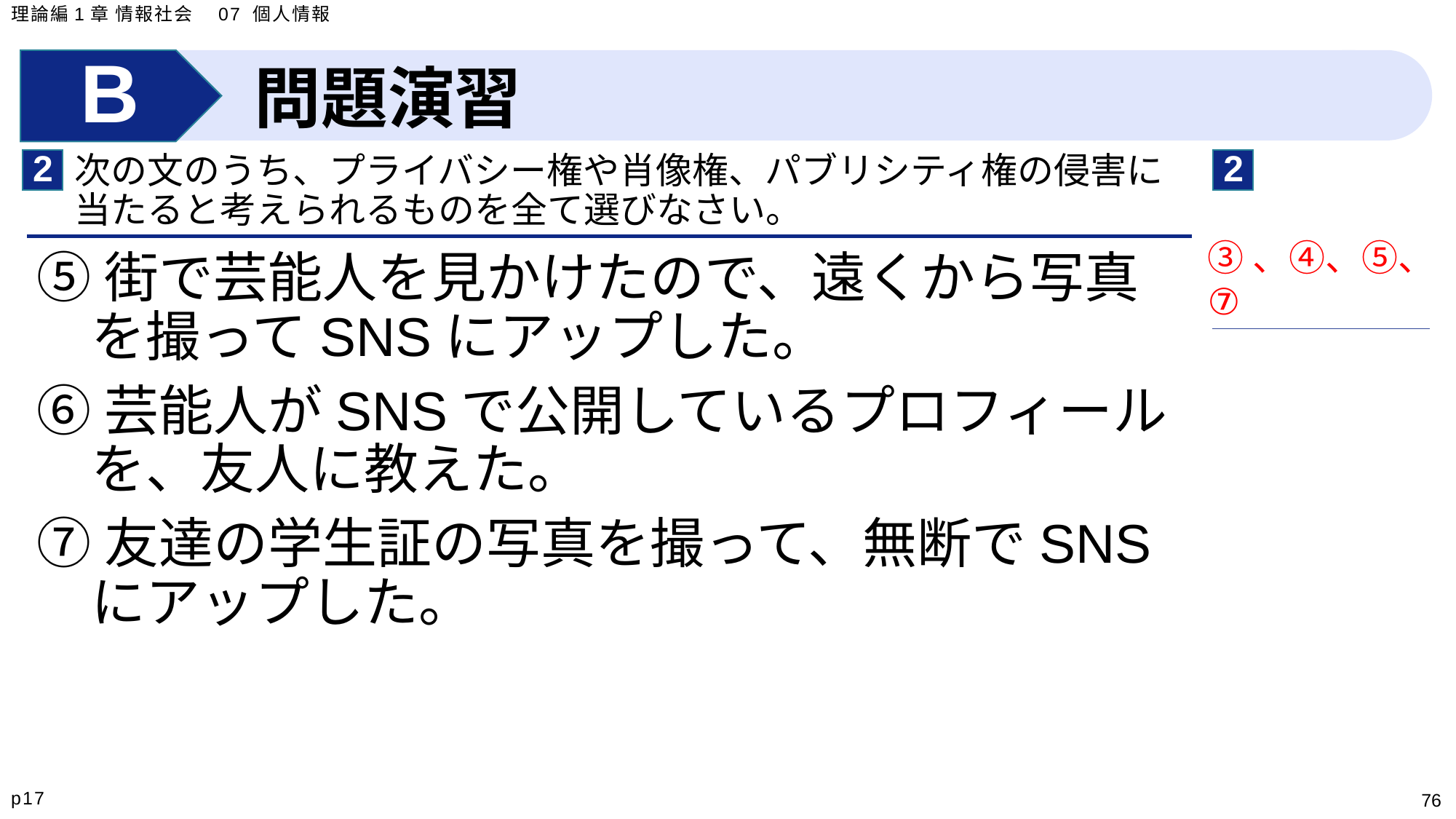

理論編1章 情報社会　07 個人情報
問題演習
2
2
次の文のうち、プライバシー権や肖像権、パブリシティ権の侵害に当たると考えられるものを全て選びなさい。
|  |
| --- |
③、④、⑤、
⑦
⑤街で芸能人を見かけたので、遠くから写真を撮ってSNSにアップした。
⑥芸能人がSNSで公開しているプロフィールを、友人に教えた。
⑦友達の学生証の写真を撮って、無断でSNSにアップした。
p17
76